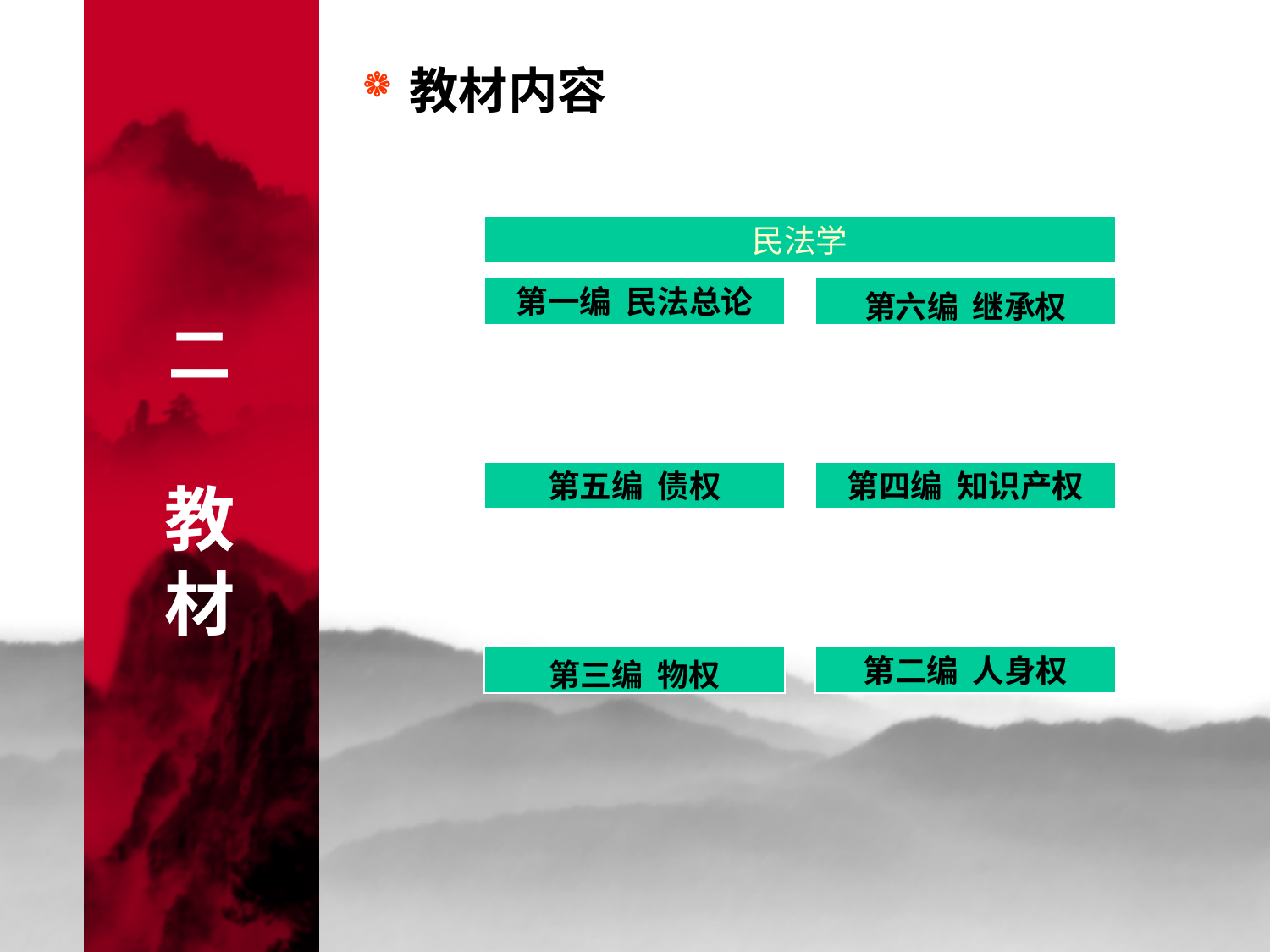

教材内容
二
教
材
民法学
第一编  民法总论
第六编  继承权
第五编  债权
第四编  知识产权
第三编  物权
第二编  人身权